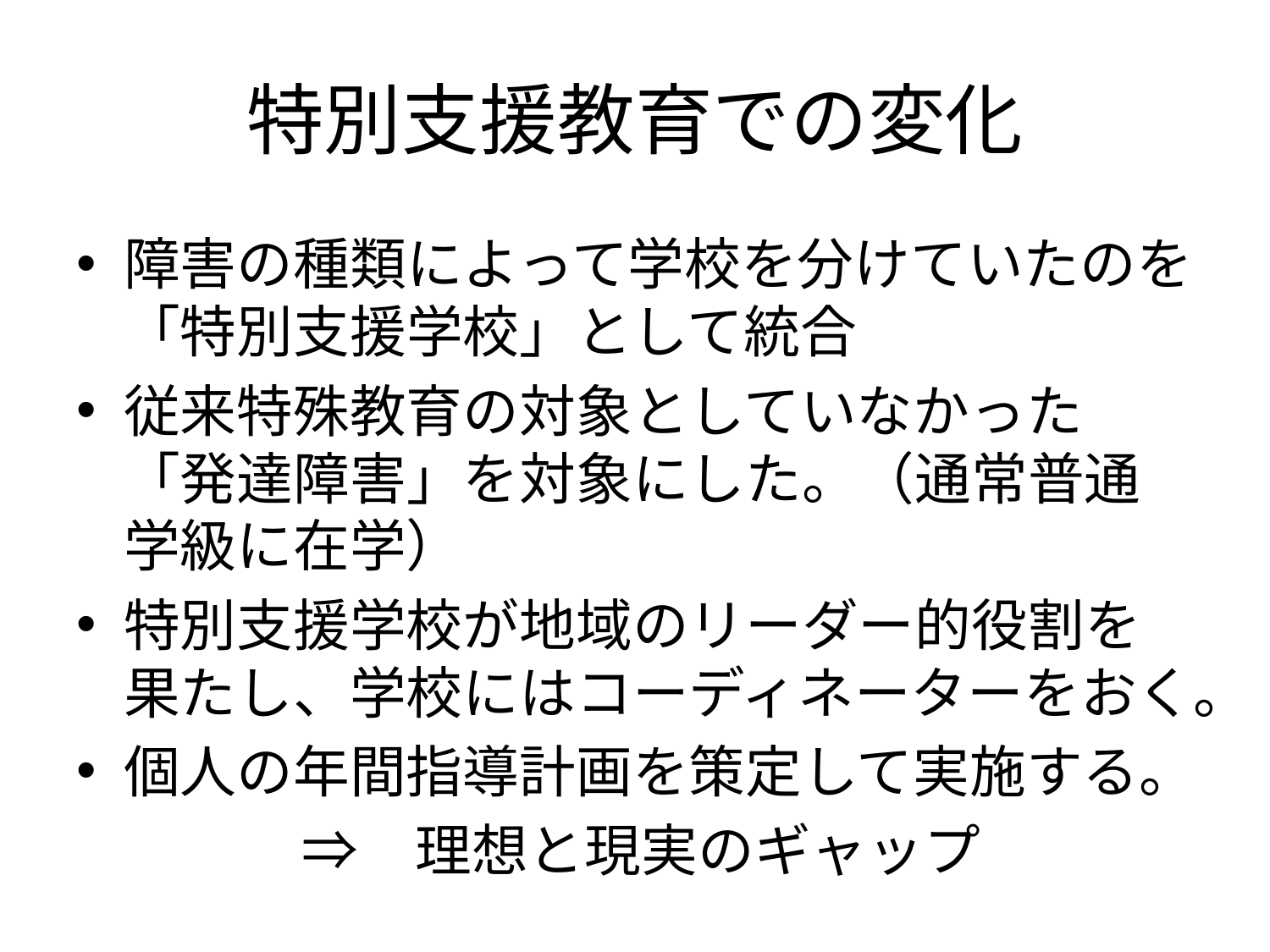

# 特別支援教育での変化
障害の種類によって学校を分けていたのを「特別支援学校」として統合
従来特殊教育の対象としていなかった「発達障害」を対象にした。（通常普通学級に在学）
特別支援学校が地域のリーダー的役割を果たし、学校にはコーディネーターをおく。
個人の年間指導計画を策定して実施する。
　　　　⇒　理想と現実のギャップ